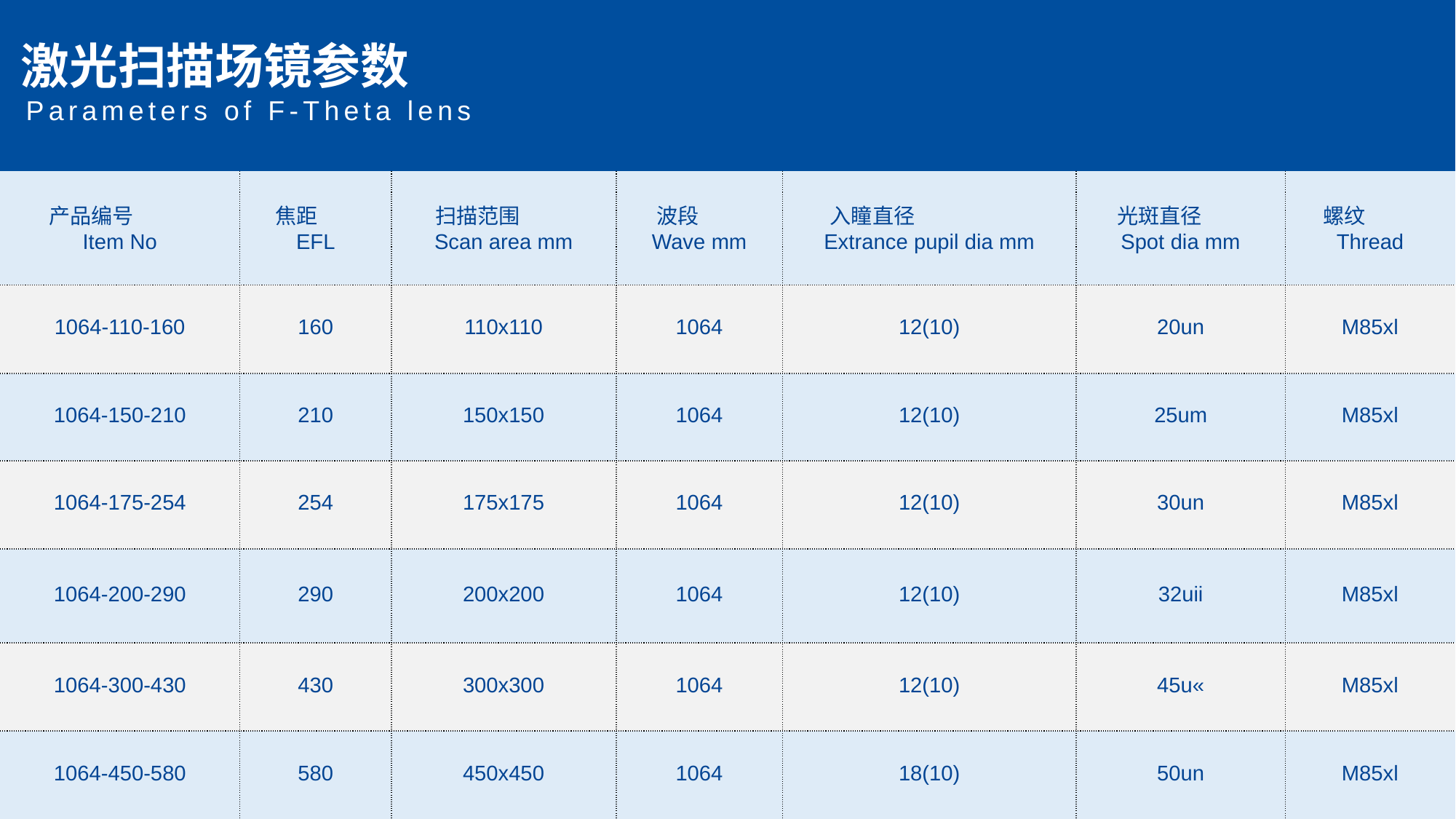

激光扫描场镜参数

Parameters of F-Theta lens
| 产品编号 Item No | 焦距 EFL | 扫描范围 Scan area mm | 波段 Wave mm | 入瞳直径 Extrance pupil dia mm | 光斑直径 Spot dia mm | 螺纹 Thread |
| --- | --- | --- | --- | --- | --- | --- |
| 1064-110-160 | 160 | 110x110 | 1064 | 12(10) | 20un | M85xl |
| 1064-150-210 | 210 | 150x150 | 1064 | 12(10) | 25um | M85xl |
| 1064-175-254 | 254 | 175x175 | 1064 | 12(10) | 30un | M85xl |
| 1064-200-290 | 290 | 200x200 | 1064 | 12(10) | 32uii | M85xl |
| 1064-300-430 | 430 | 300x300 | 1064 | 12(10) | 45u« | M85xl |
| 1064-450-580 | 580 | 450x450 | 1064 | 18(10) | 50un | M85xl |